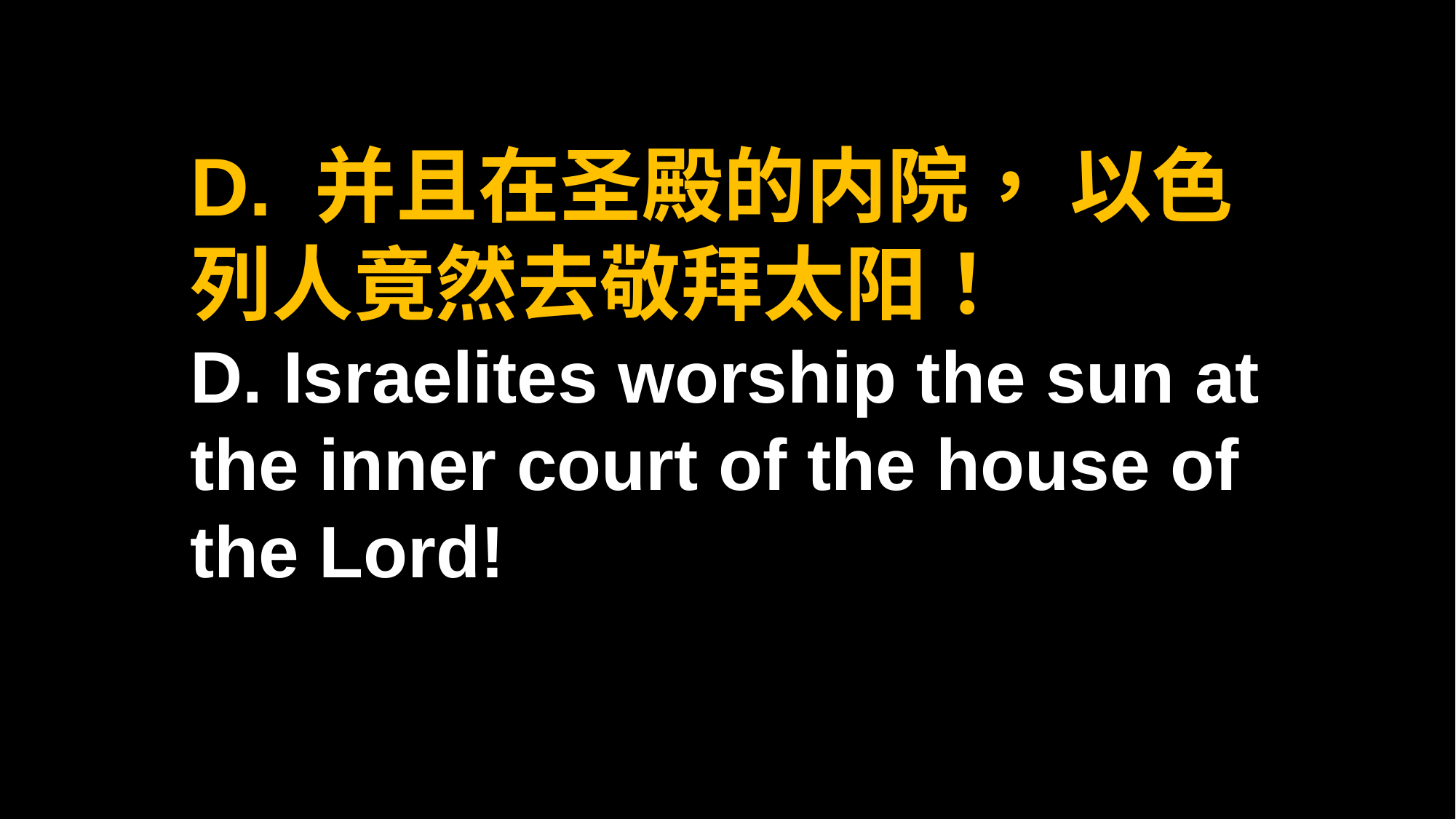

D. 并且在圣殿的内院， 以色列人竟然去敬拜太阳！
D. Israelites worship the sun at the inner court of the house of the Lord!